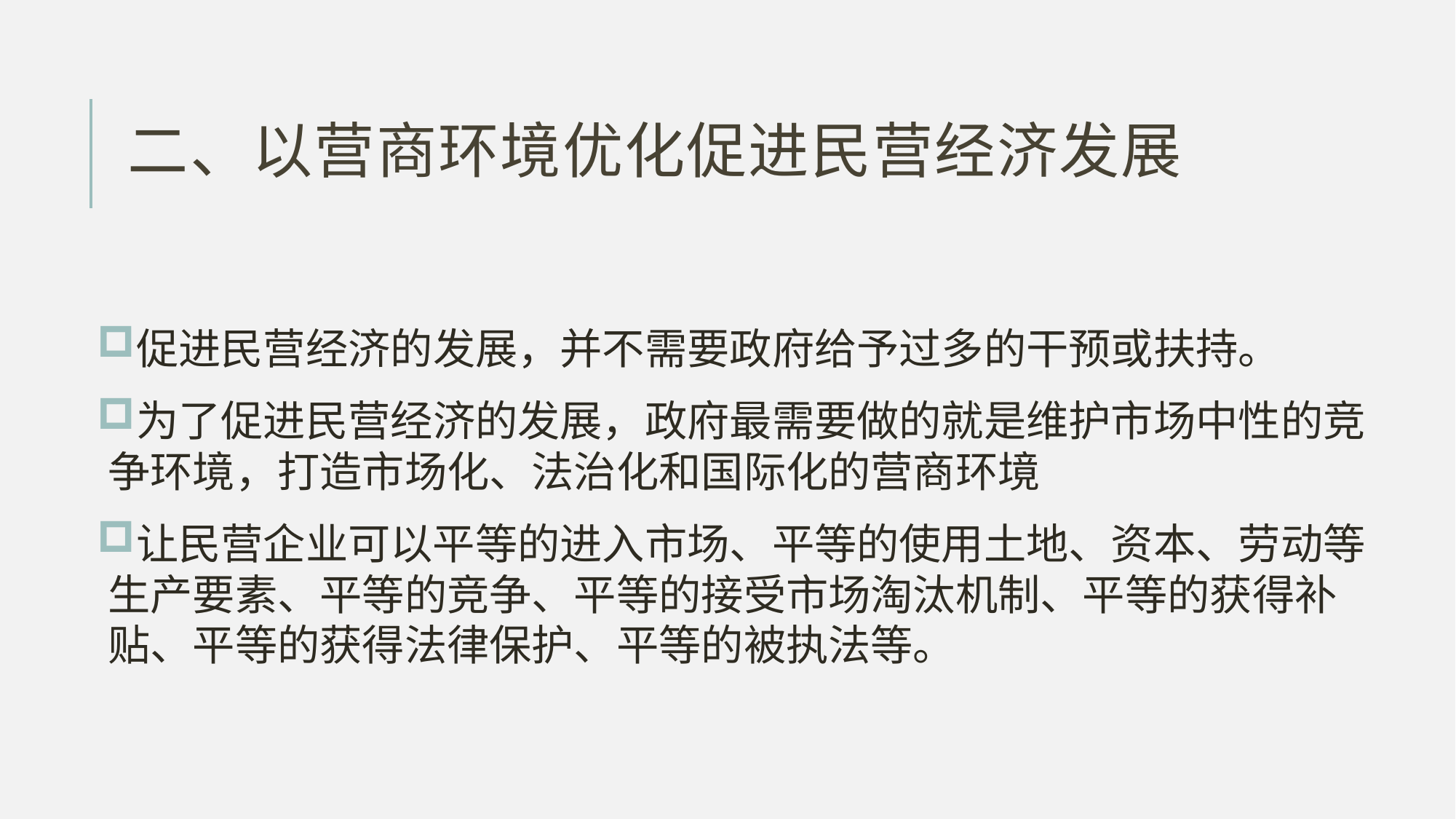

# 二、以营商环境优化促进民营经济发展
促进民营经济的发展，并不需要政府给予过多的干预或扶持。
为了促进民营经济的发展，政府最需要做的就是维护市场中性的竞争环境，打造市场化、法治化和国际化的营商环境
让民营企业可以平等的进入市场、平等的使用土地、资本、劳动等生产要素、平等的竞争、平等的接受市场淘汰机制、平等的获得补贴、平等的获得法律保护、平等的被执法等。